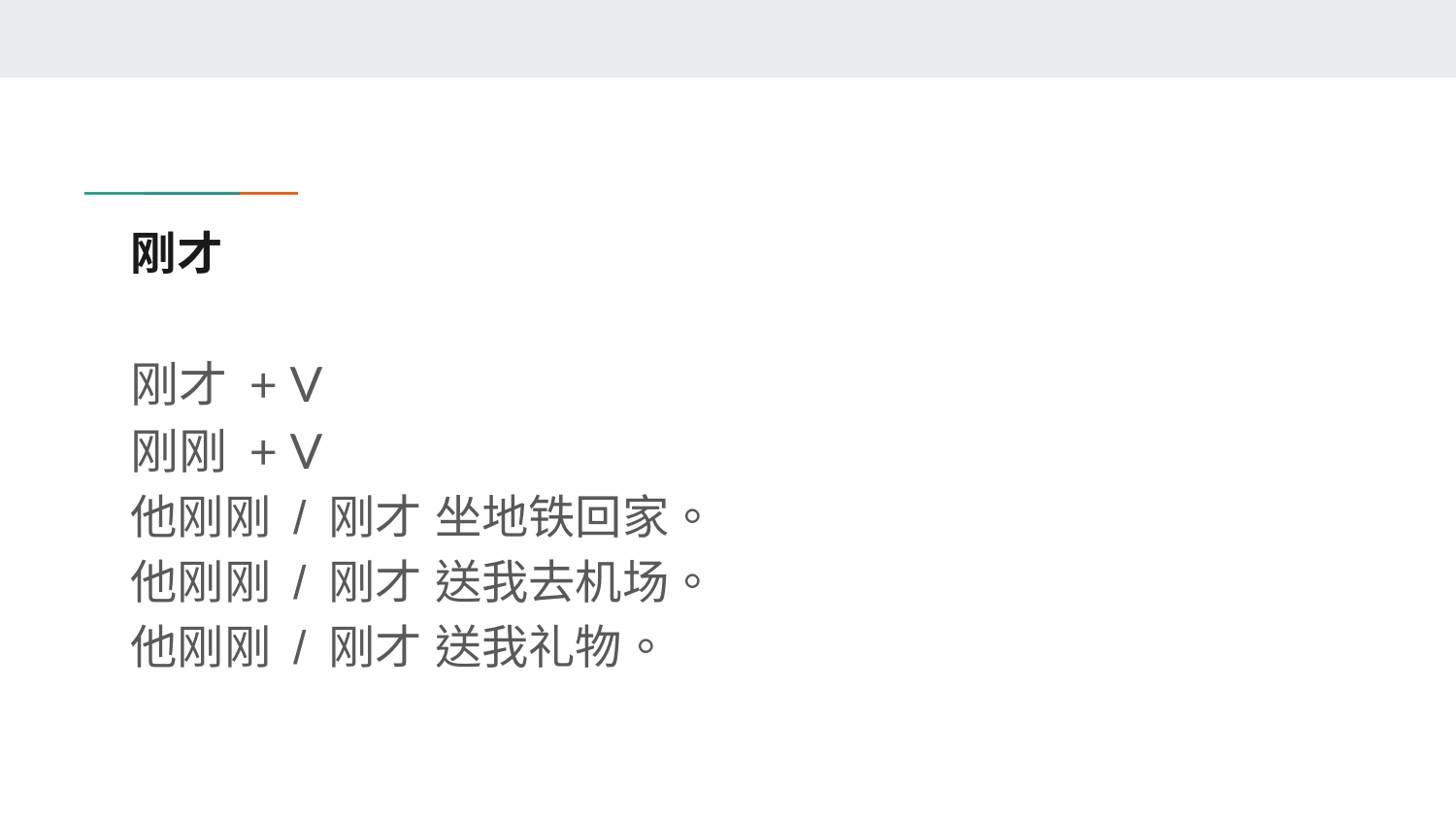

# 刚才
刚才 + V
刚刚 + V
他刚刚 / 刚才 坐地铁回家。
他刚刚 / 刚才 送我去机场。
他刚刚 / 刚才 送我礼物。